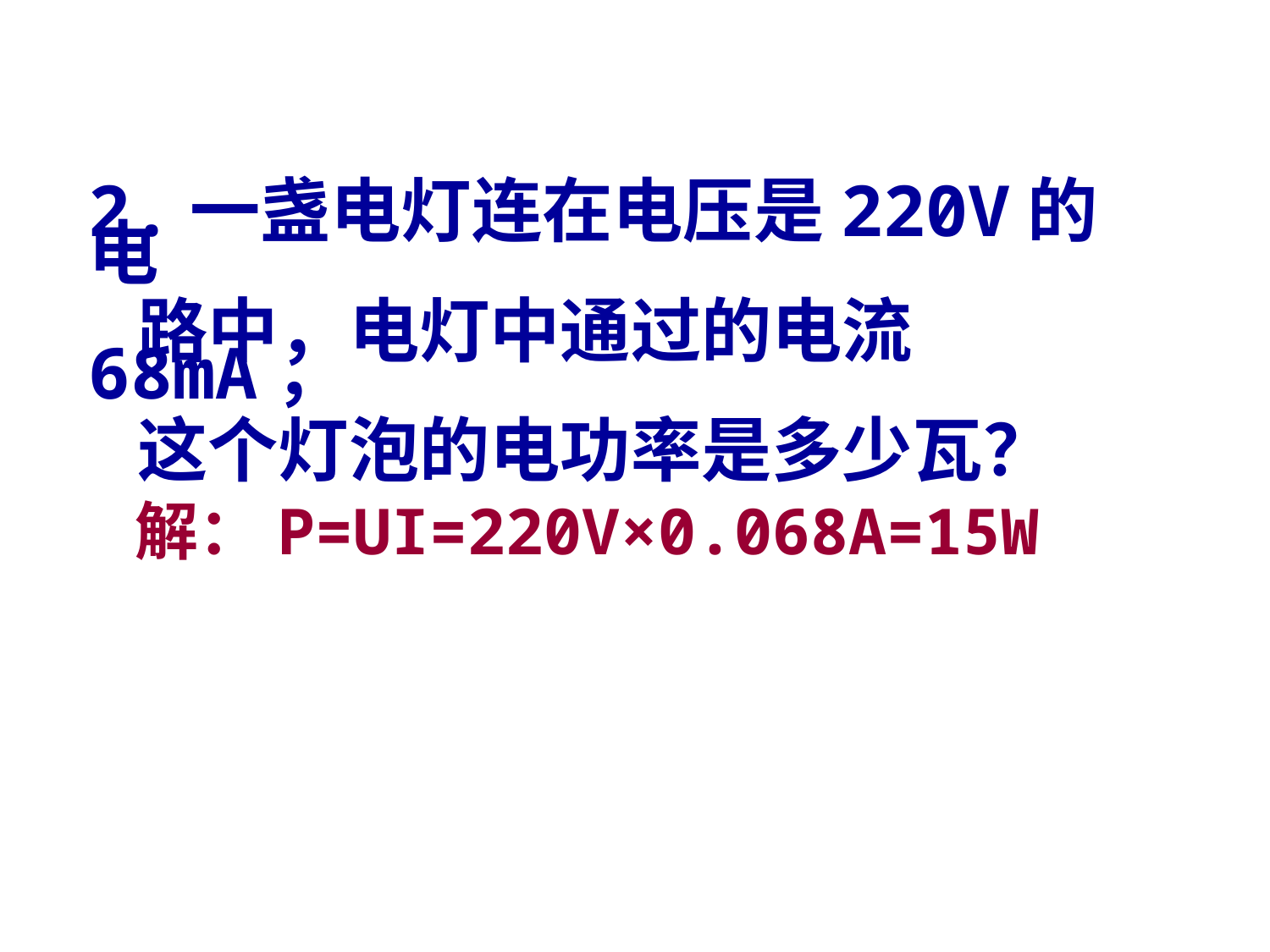

2.一盏电灯连在电压是220V的电
  路中，电灯中通过的电流68mA，
  这个灯泡的电功率是多少瓦？
解：P=UI=220V×0.068A=15W